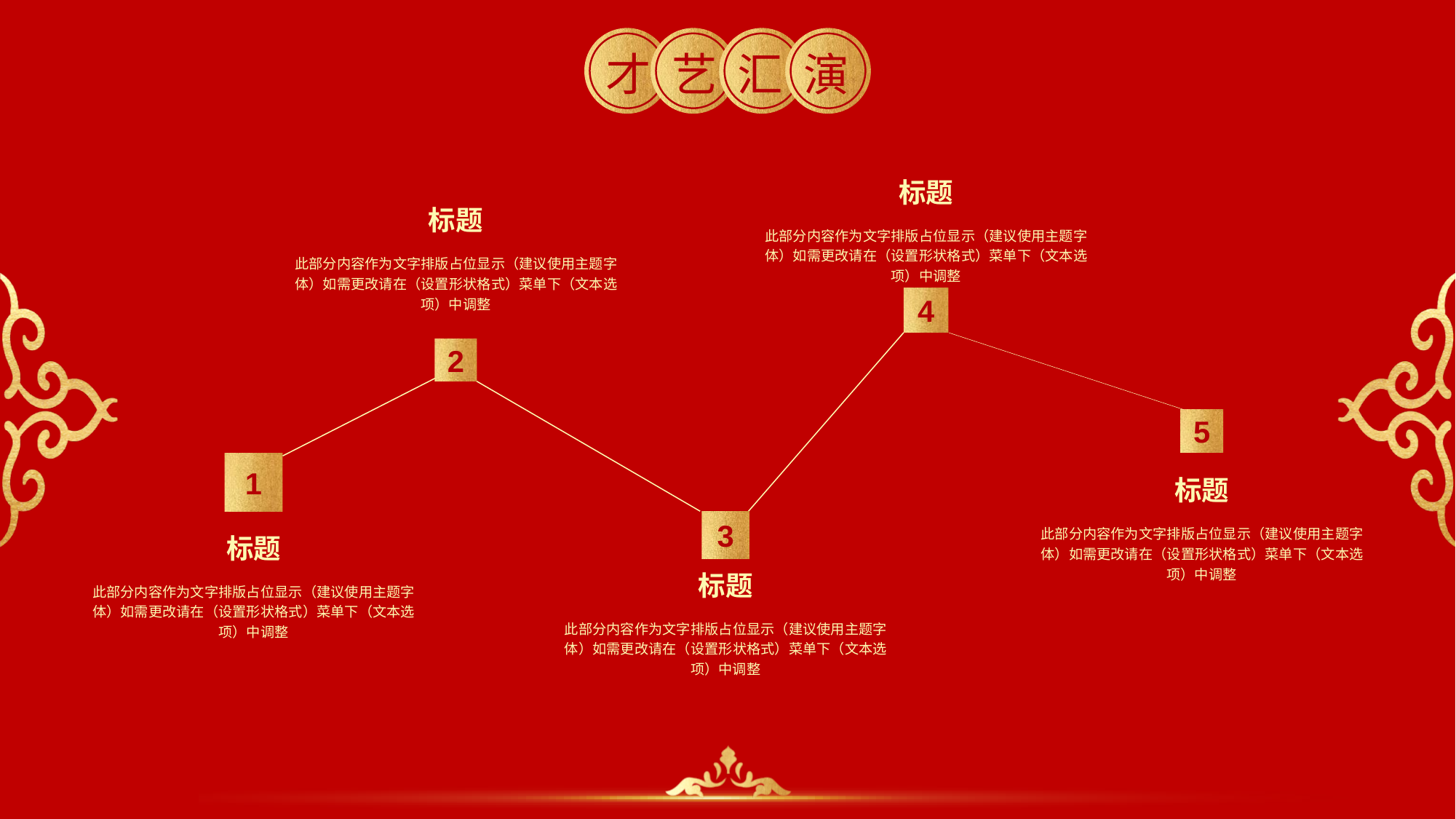

才  艺  汇  演
标题
标题
此部分内容作为文字排版占位显示（建议使用主题字体）如需更改请在（设置形状格式）菜单下（文本选项）中调整
此部分内容作为文字排版占位显示（建议使用主题字体）如需更改请在（设置形状格式）菜单下（文本选项）中调整
4
2
5
1
标题
3
此部分内容作为文字排版占位显示（建议使用主题字体）如需更改请在（设置形状格式）菜单下（文本选项）中调整
标题
标题
此部分内容作为文字排版占位显示（建议使用主题字体）如需更改请在（设置形状格式）菜单下（文本选项）中调整
此部分内容作为文字排版占位显示（建议使用主题字体）如需更改请在（设置形状格式）菜单下（文本选项）中调整